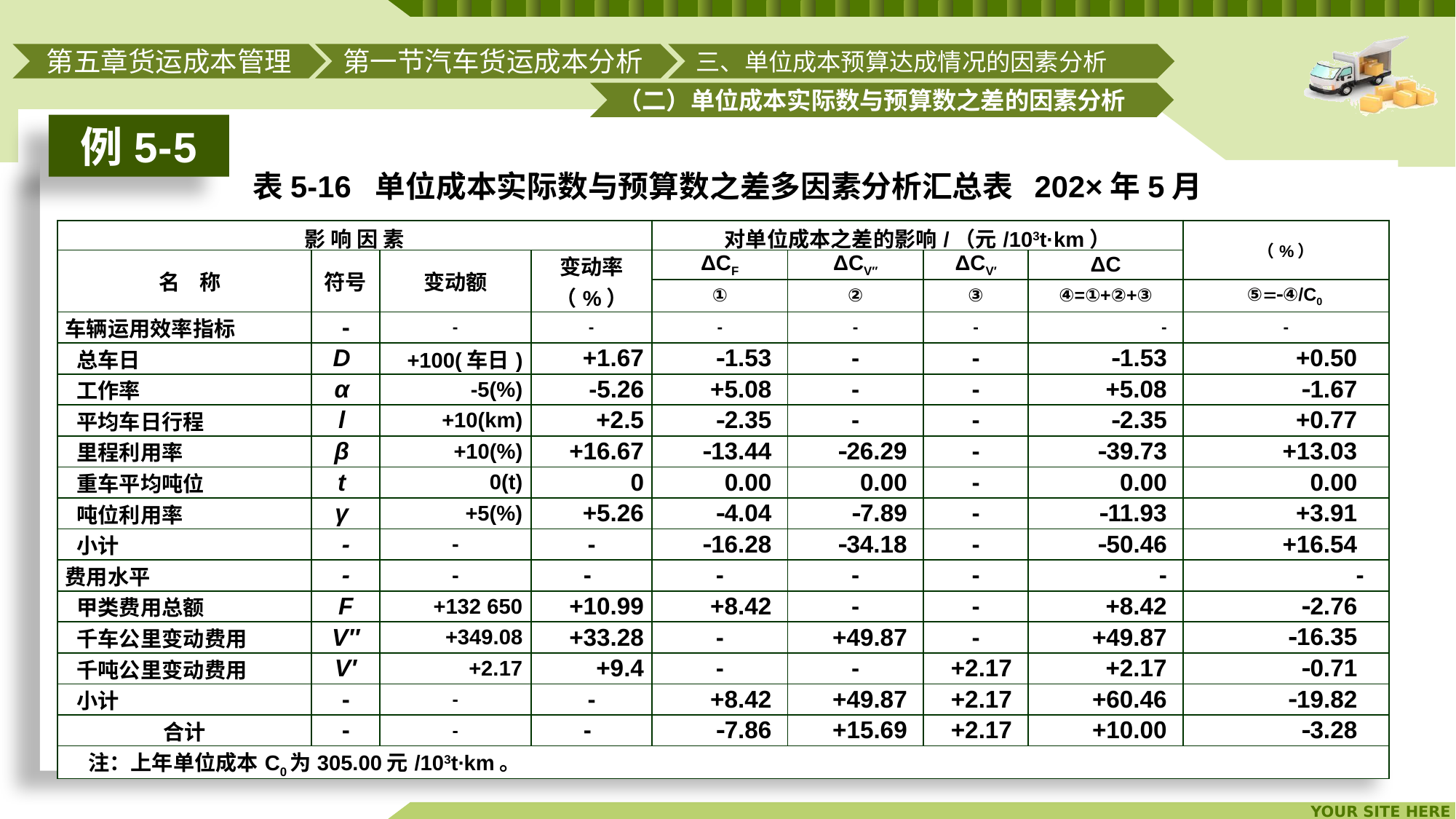

第一节汽车货运成本分析
三、单位成本预算达成情况的因素分析
第五章货运成本管理
（二）单位成本实际数与预算数之差的因素分析
例5-5
表5-16  单位成本实际数与预算数之差多因素分析汇总表  202×年5月

| 影 响 因 素 |  |  |  | 对单位成本之差的影响/（元/103t·km） |  |  |  | （%） |
| --- | --- | --- | --- | --- | --- | --- | --- | --- |
| 名 称 | 符号 | 变动额 | 变动率 （%） | ΔCF | ΔCV″ | ΔCV′ | ΔC |  |
|  |  |  |  | ① | ② | ③ | ④=①+②+③ | ⑤=−④/C0 |
| 车辆运用效率指标 | - | - | - | - | - | - | - | - |
| 总车日 | D | +100(车日) | +1.67 | −1.53 | - | - | −1.53 | +0.50 |
| 工作率 | α | -5(%) | -5.26 | +5.08 | - | - | +5.08 | −1.67 |
| 平均车日行程 | l | +10(km) | +2.5 | −2.35 | - | - | −2.35 | +0.77 |
| 里程利用率 | β | +10(%) | +16.67 | −13.44 | −26.29 | - | −39.73 | +13.03 |
| 重车平均吨位 | t | 0(t) | 0 | 0.00 | 0.00 | - | 0.00 | 0.00 |
| 吨位利用率 | γ | +5(%) | +5.26 | −4.04 | −7.89 | - | −11.93 | +3.91 |
| 小计 | - | - | - | −16.28 | −34.18 | - | −50.46 | +16.54 |
| 费用水平 | - | - | - | - | - | - | - | - |
| 甲类费用总额 | F | +132 650 | +10.99 | +8.42 | - | - | +8.42 | −2.76 |
| 千车公里变动费用 | V″ | +349.08 | +33.28 | - | +49.87 | - | +49.87 | −16.35 |
| 千吨公里变动费用 | V′ | +2.17 | +9.4 | - | - | +2.17 | +2.17 | −0.71 |
| 小计 | - | - | - | +8.42 | +49.87 | +2.17 | +60.46 | −19.82 |
| 合计 | - | - | - | −7.86 | +15.69 | +2.17 | +10.00 | −3.28 |
| 注：上年单位成本C0为305.00元/103t∙km。 |  |  |  |  |  |  |  |  |